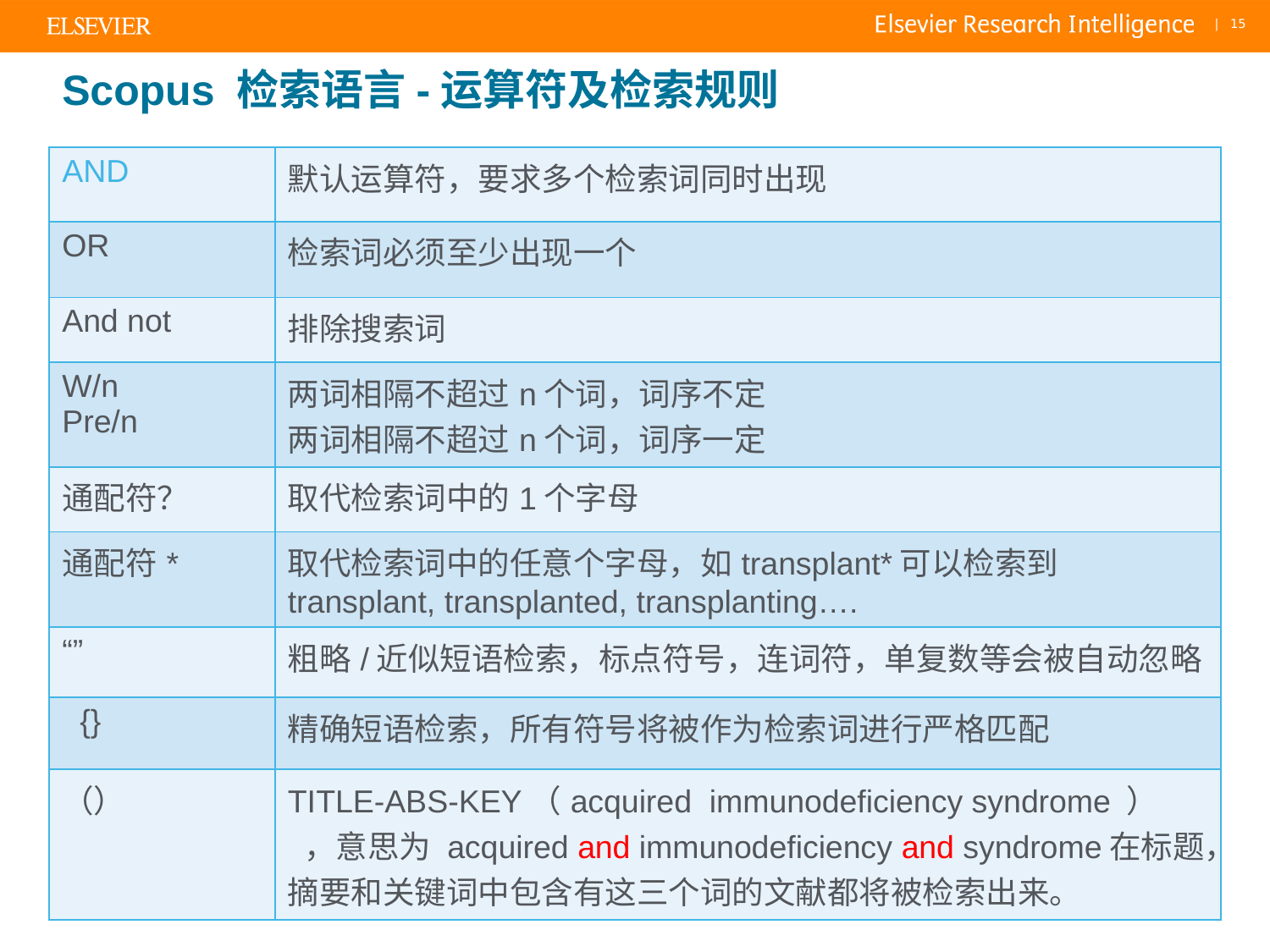

# Scopus 检索语言-运算符及检索规则
| AND | 默认运算符，要求多个检索词同时出现 |
| --- | --- |
| OR | 检索词必须至少出现一个 |
| And not | 排除搜索词 |
| W/n Pre/n | 两词相隔不超过n个词，词序不定 两词相隔不超过n个词，词序一定 |
| 通配符？ | 取代检索词中的1个字母 |
| 通配符\* | 取代检索词中的任意个字母，如transplant\*可以检索到transplant, transplanted, transplanting…. |
| “” | 粗略/近似短语检索，标点符号，连词符，单复数等会被自动忽略 |
| {} | 精确短语检索，所有符号将被作为检索词进行严格匹配 |
| （） | TITLE-ABS-KEY（acquired  immunodeficiency syndrome ）  ，意思为 acquired and immunodeficiency and syndrome在标题，摘要和关键词中包含有这三个词的文献都将被检索出来。 |